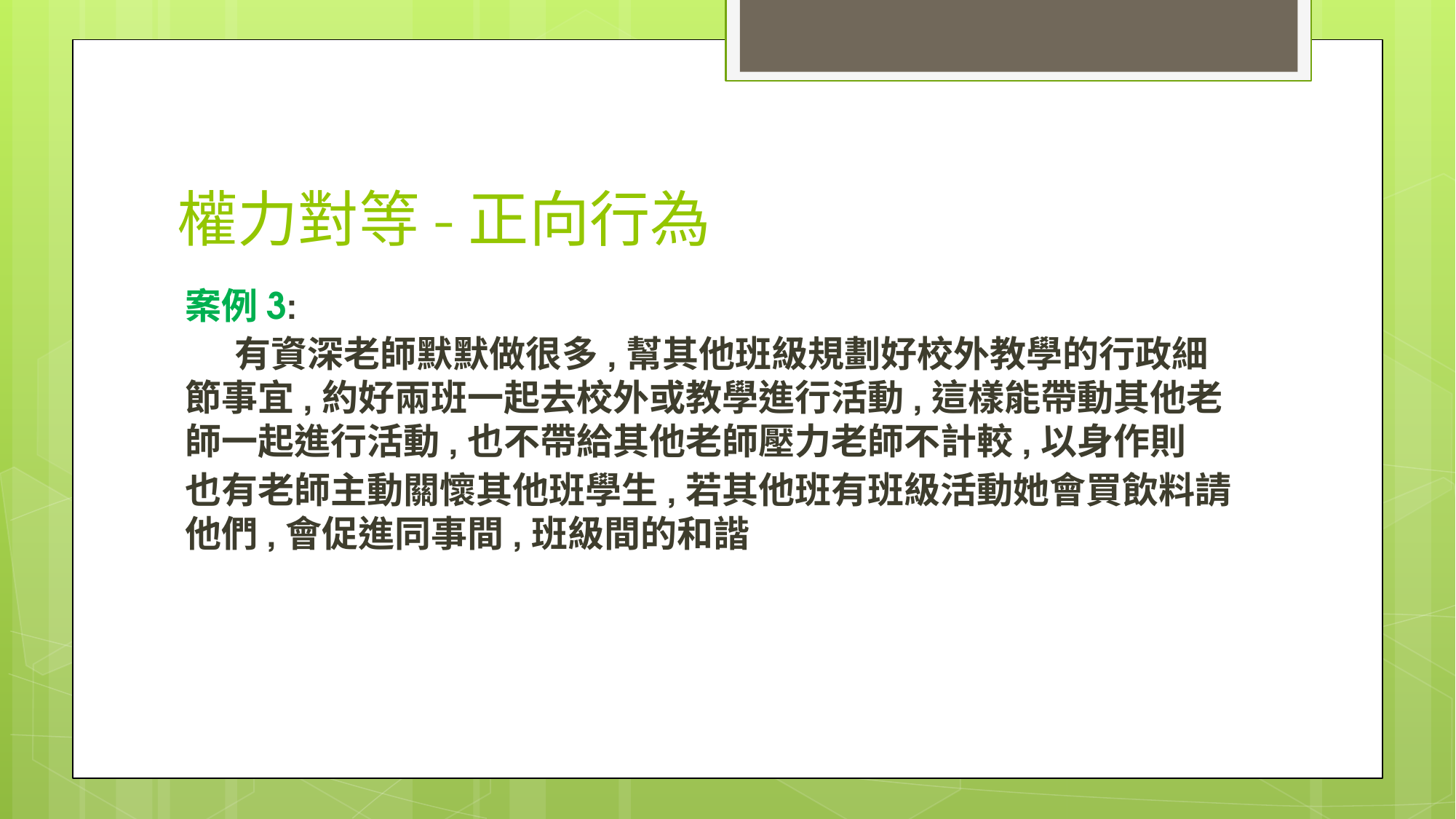

# 權力對等-正向行為
案例3:
    有資深老師默默做很多,幫其他班級規劃好校外教學的行政細節事宜,約好兩班一起去校外或教學進行活動,這樣能帶動其他老師一起進行活動,也不帶給其他老師壓力老師不計較,以身作則
也有老師主動關懷其他班學生,若其他班有班級活動她會買飲料請他們,會促進同事間,班級間的和諧